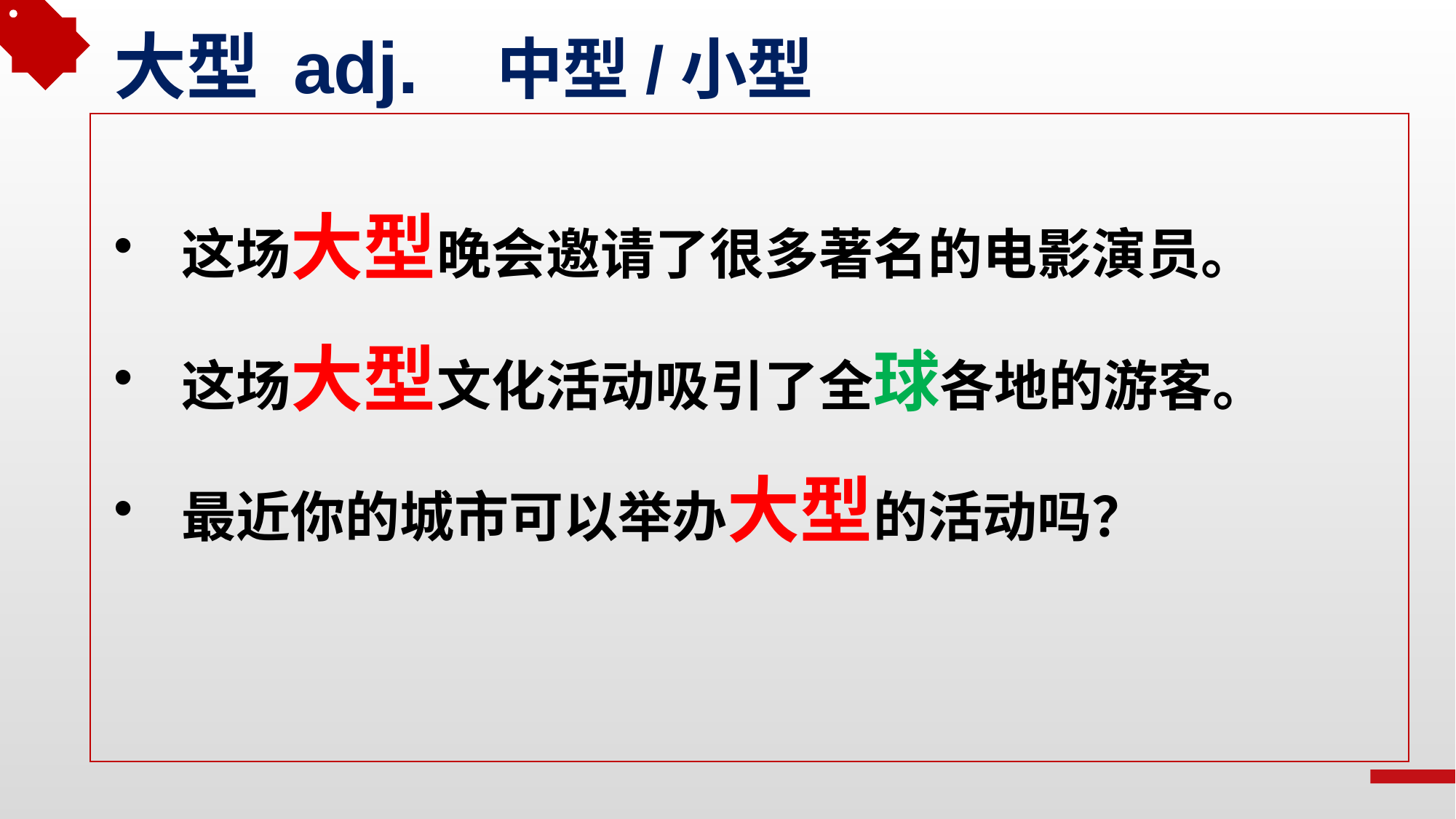

大型 adj.   中型/小型

这场大型晚会邀请了很多著名的电影演员。
这场大型文化活动吸引了全球各地的游客。
最近你的城市可以举办大型的活动吗？